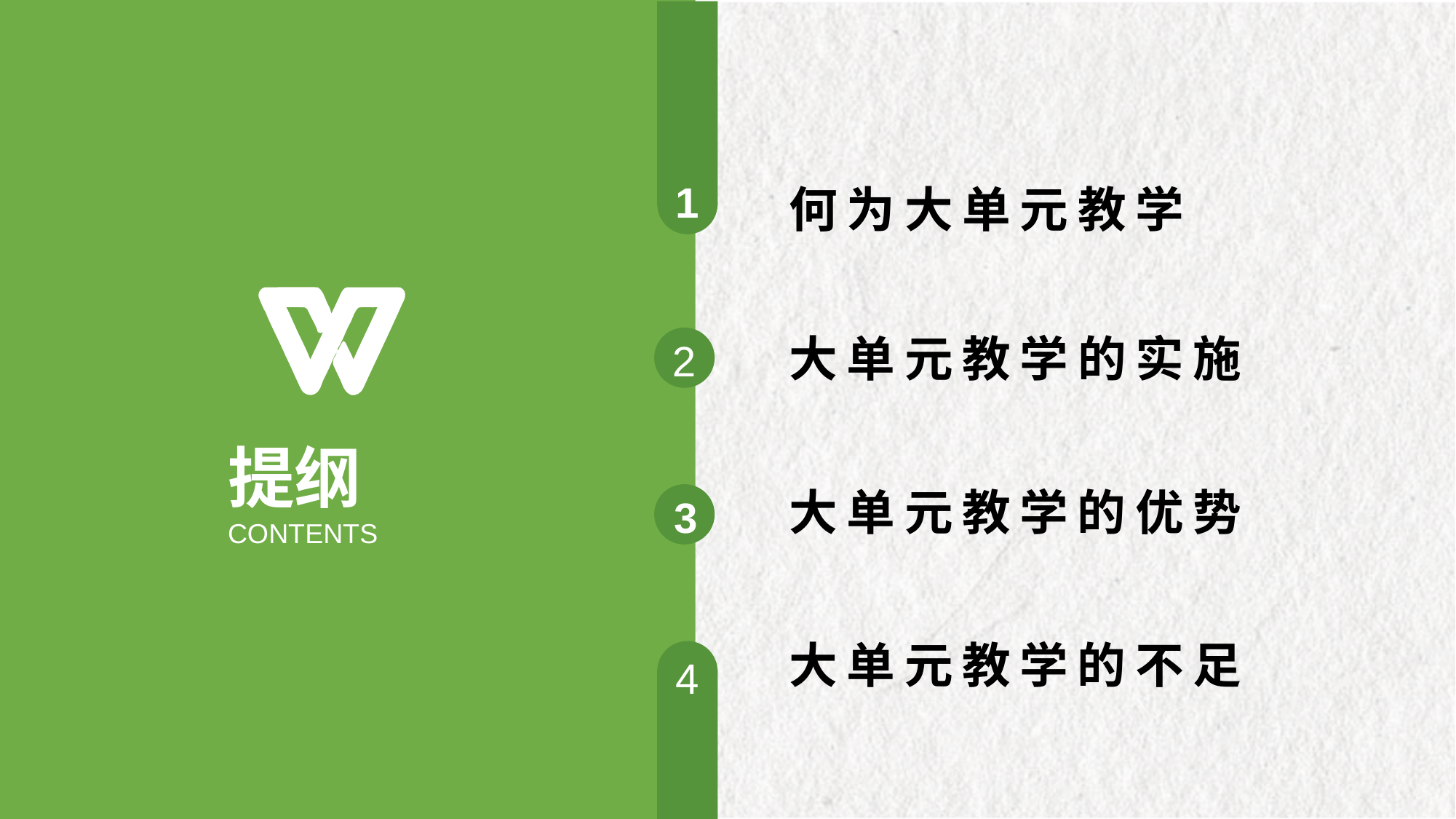

1
何为大单元教学

大单元教学的实施

2
提纲
CONTENTS
大单元教学的优势

 3
大单元教学的不足

4